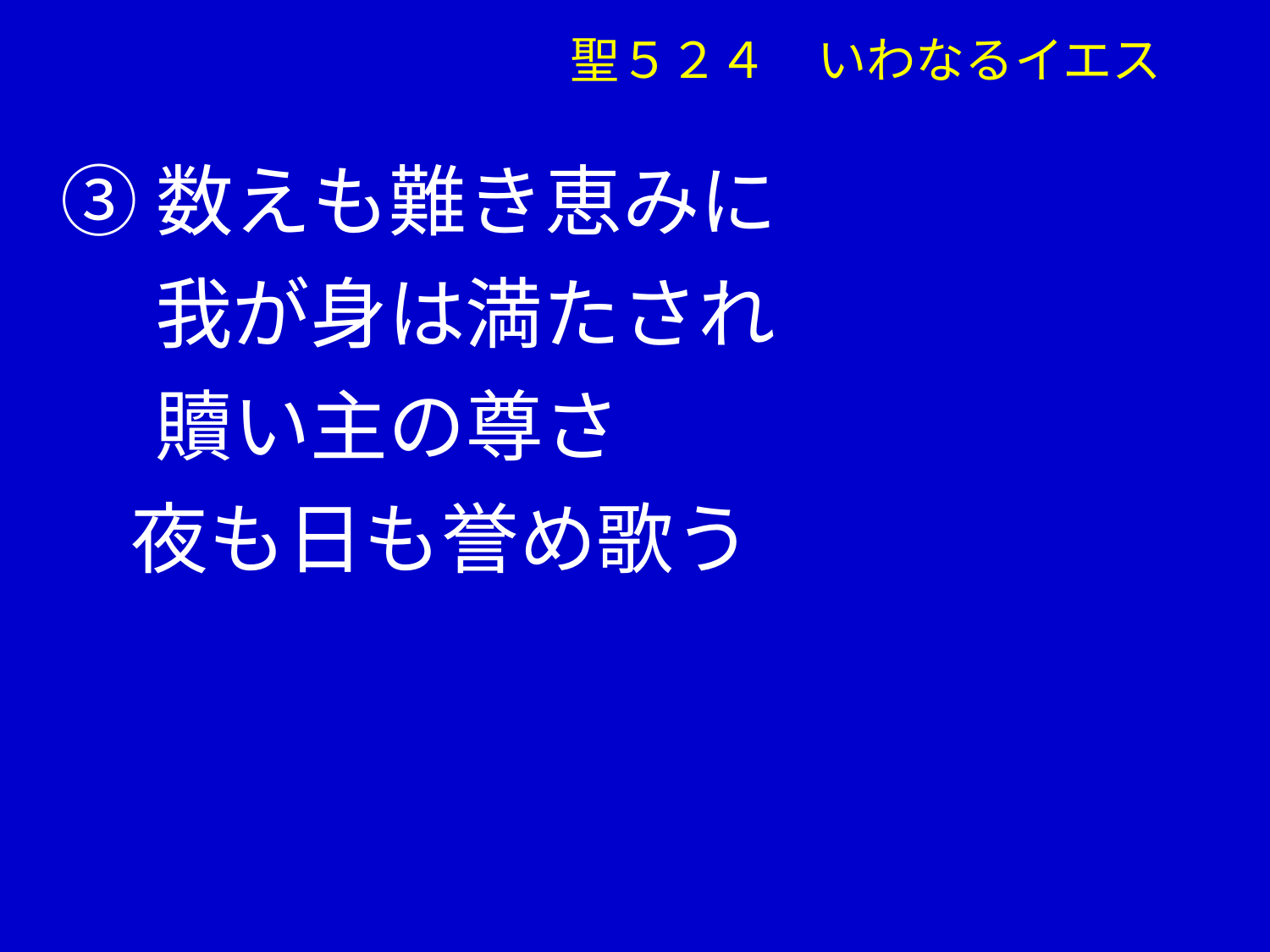

聖５２４　いわなるイエス
③数えも難き恵みに
　 我が身は満たされ
　 贖い主の尊さ
   夜も日も誉め歌う